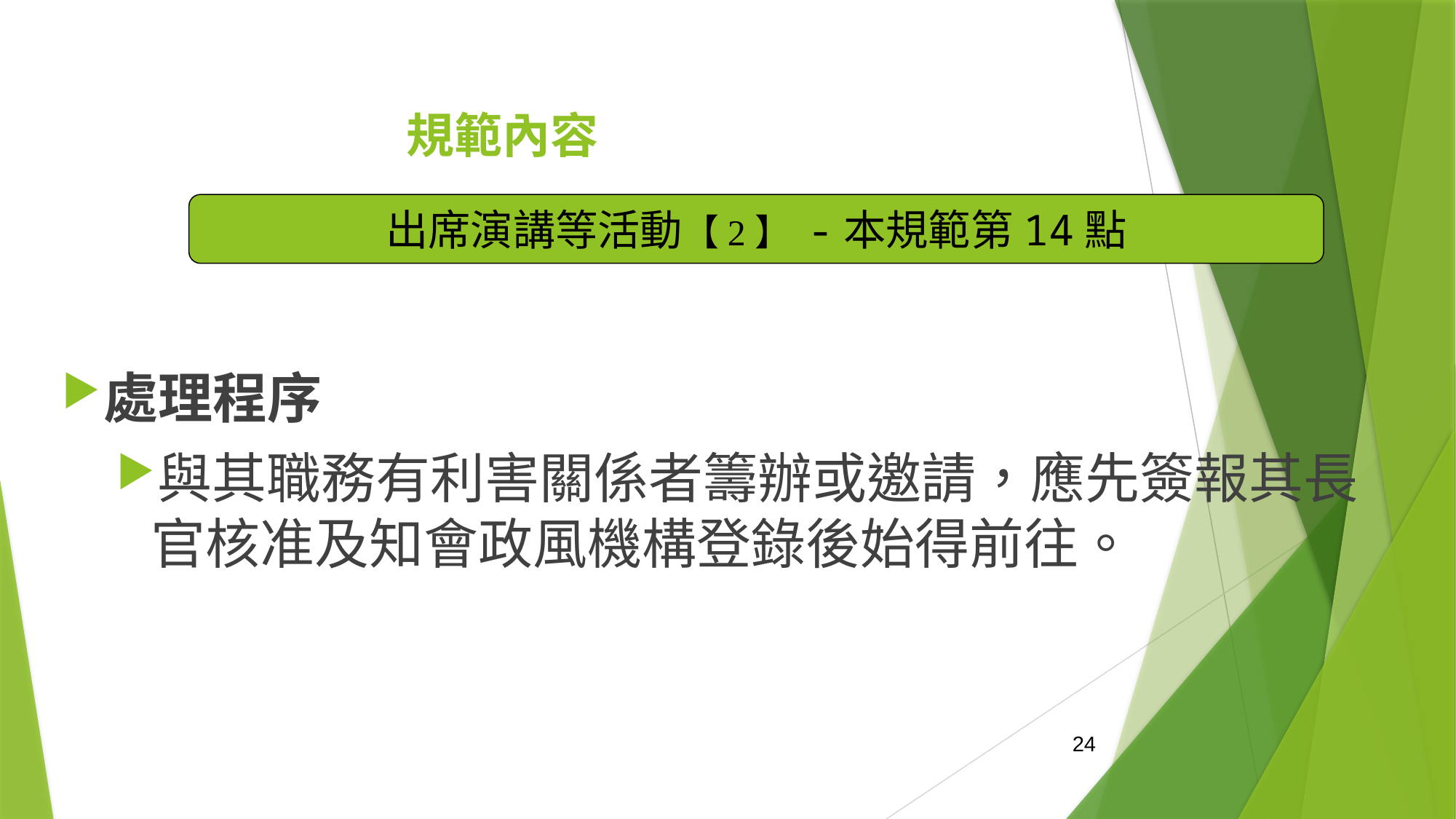

# 規範內容
出席演講等活動【2】 -本規範第14點
處理程序
與其職務有利害關係者籌辦或邀請，應先簽報其長官核准及知會政風機構登錄後始得前往。

24